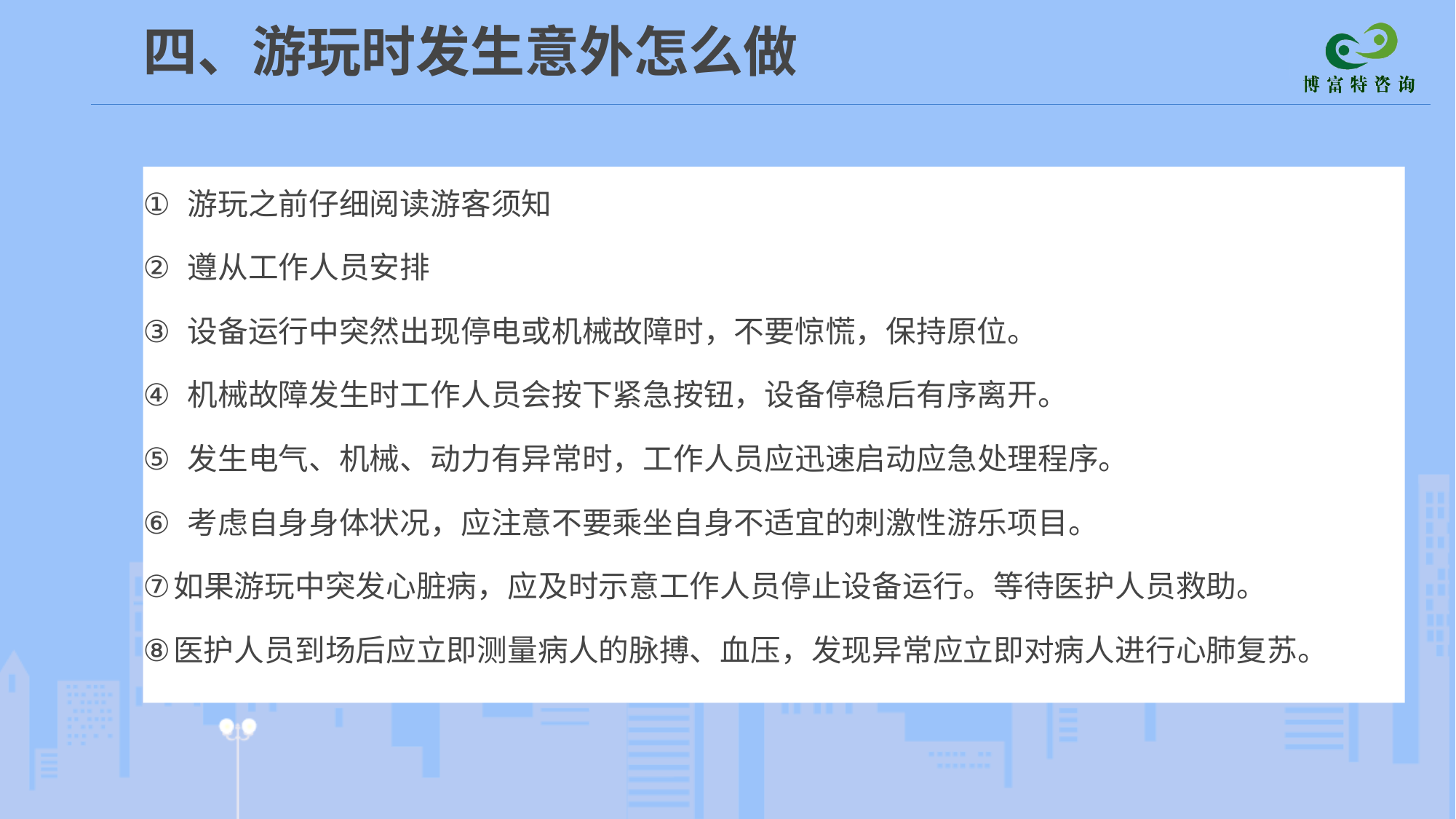

# 四、游玩时发生意外怎么做
 游玩之前仔细阅读游客须知
 遵从工作人员安排
 设备运行中突然出现停电或机械故障时，不要惊慌，保持原位。
 机械故障发生时工作人员会按下紧急按钮，设备停稳后有序离开。
 发生电气、机械、动力有异常时，工作人员应迅速启动应急处理程序。
 考虑自身身体状况，应注意不要乘坐自身不适宜的刺激性游乐项目。
如果游玩中突发心脏病，应及时示意工作人员停止设备运行。等待医护人员救助。
医护人员到场后应立即测量病人的脉搏、血压，发现异常应立即对病人进行心肺复苏。
33